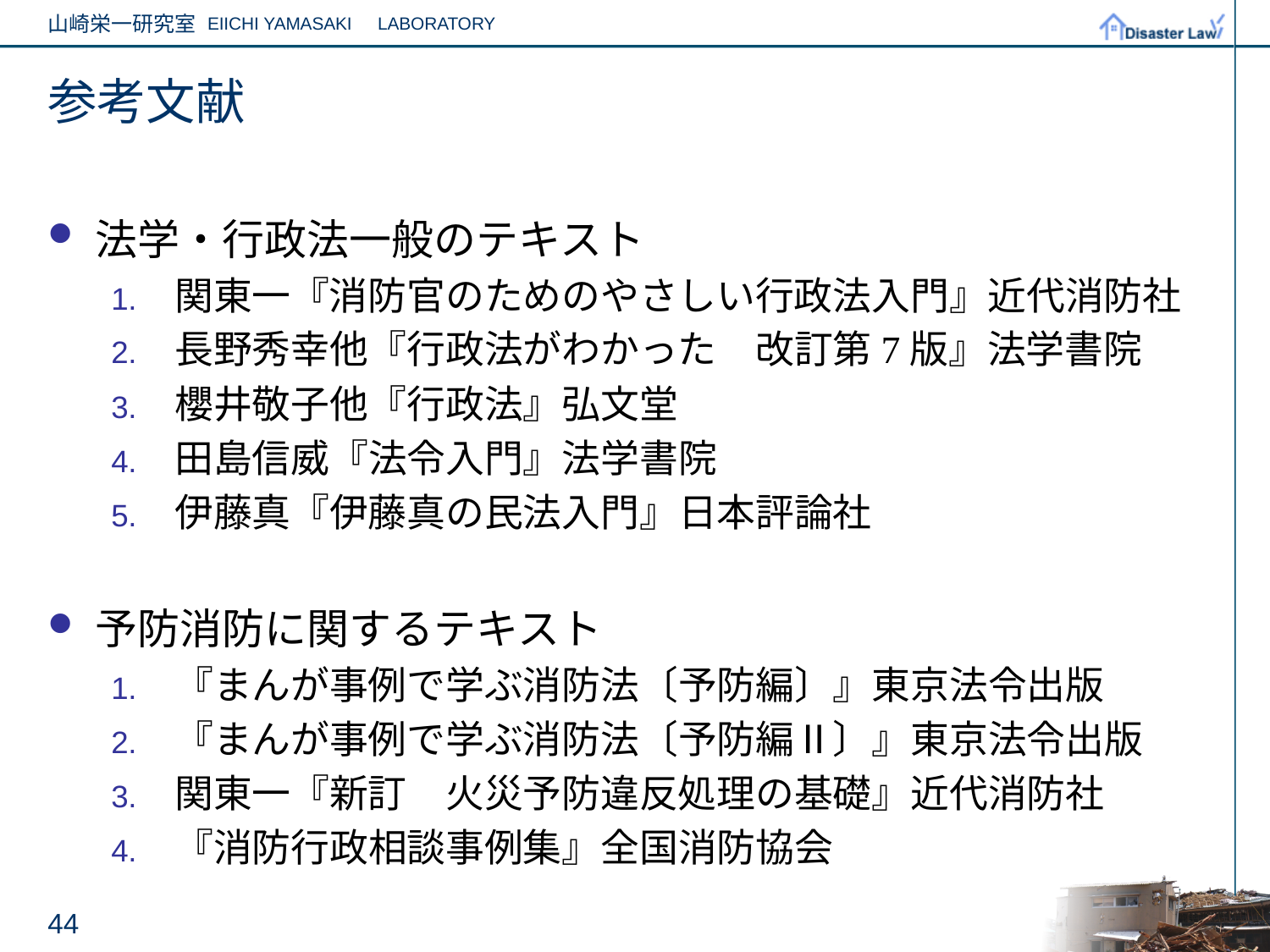

# 参考文献
法学・行政法一般のテキスト
関東一『消防官のためのやさしい行政法入門』近代消防社
長野秀幸他『行政法がわかった　改訂第7版』法学書院
櫻井敬子他『行政法』弘文堂
田島信威『法令入門』法学書院
伊藤真『伊藤真の民法入門』日本評論社

予防消防に関するテキスト
『まんが事例で学ぶ消防法〔予防編〕』東京法令出版
『まんが事例で学ぶ消防法〔予防編Ⅱ〕』東京法令出版
関東一『新訂　火災予防違反処理の基礎』近代消防社
『消防行政相談事例集』全国消防協会
44